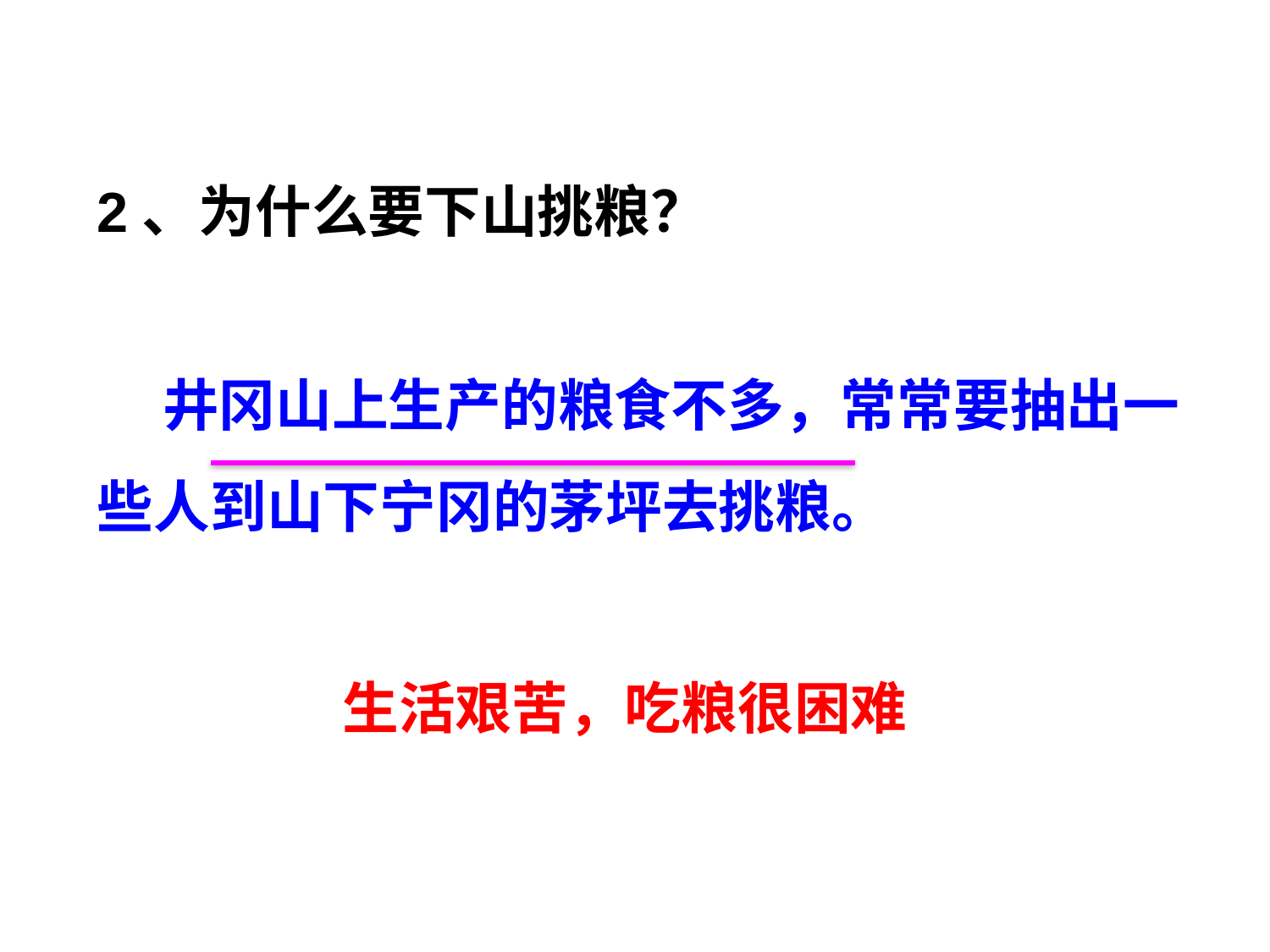

2、为什么要下山挑粮？
    井冈山上生产的粮食不多，常常要抽出一些人到山下宁冈的茅坪去挑粮。
生活艰苦，吃粮很困难